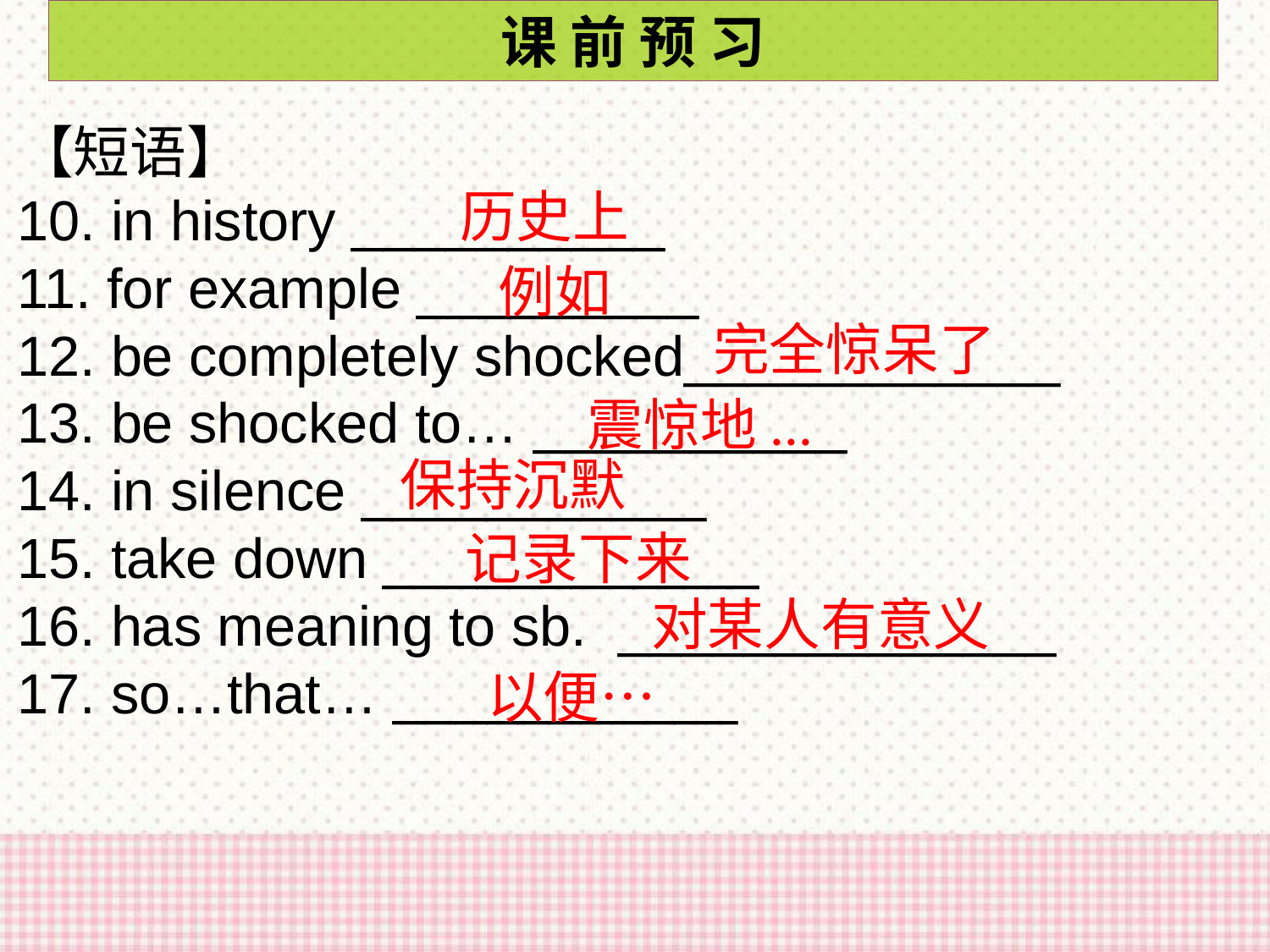

课 前 预 习
【短语】
10. in history __________
11. for example _________
12. be completely shocked____________
13. be shocked to… __________
14. in silence ___________
15. take down ____________
16. has meaning to sb.  ______________
17. so…that… ___________
历史上
例如
完全惊呆了
震惊地...
保持沉默
记录下来
对某人有意义
以便…